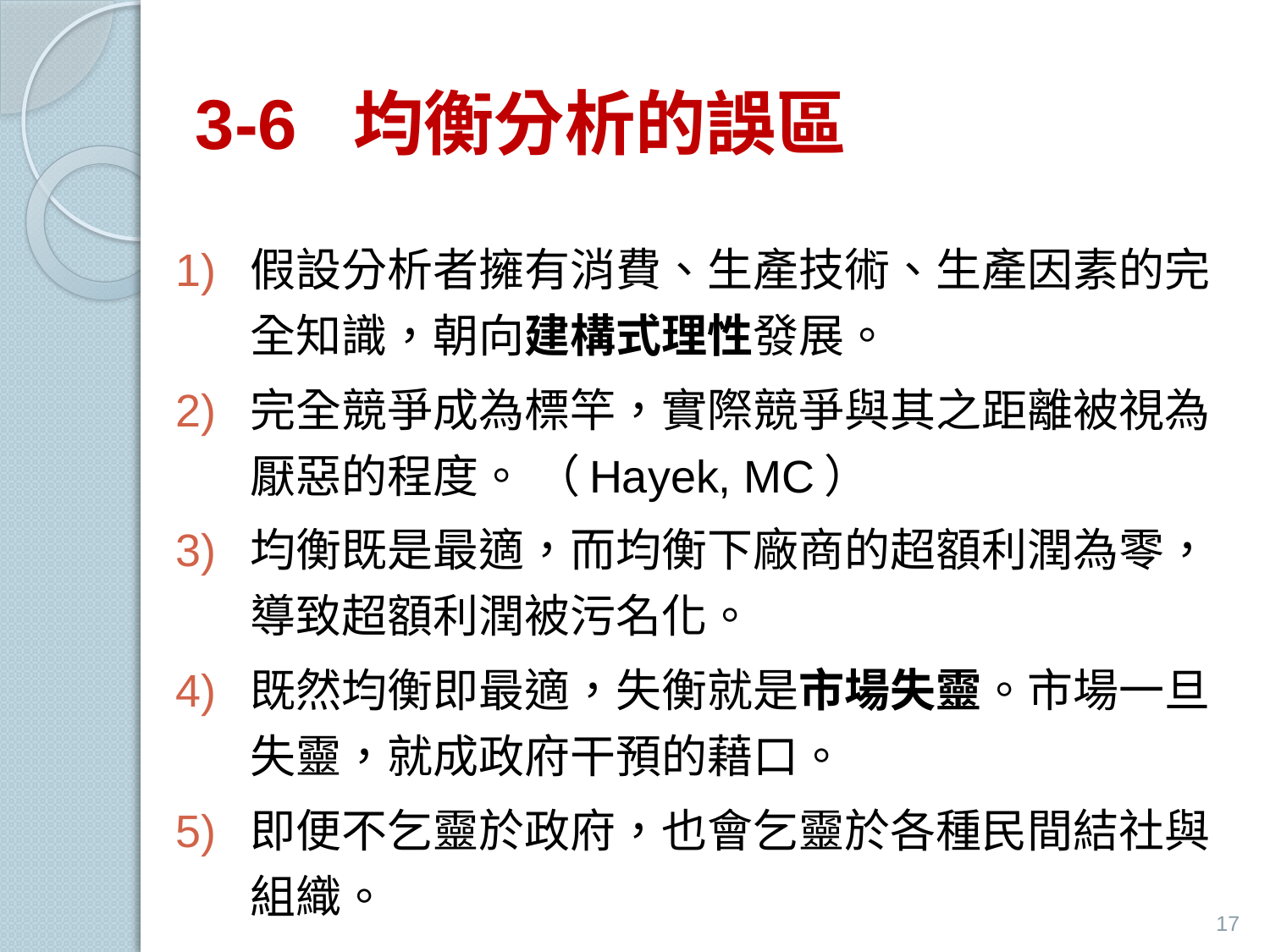

# 3-6  均衡分析的誤區
假設分析者擁有消費、生產技術、生產因素的完全知識，朝向建構式理性發展。
完全競爭成為標竿，實際競爭與其之距離被視為厭惡的程度。 （Hayek, MC）
均衡既是最適，而均衡下廠商的超額利潤為零，導致超額利潤被污名化。
既然均衡即最適，失衡就是市場失靈。市場一旦失靈，就成政府干預的藉口。
即便不乞靈於政府，也會乞靈於各種民間結社與組織。
17